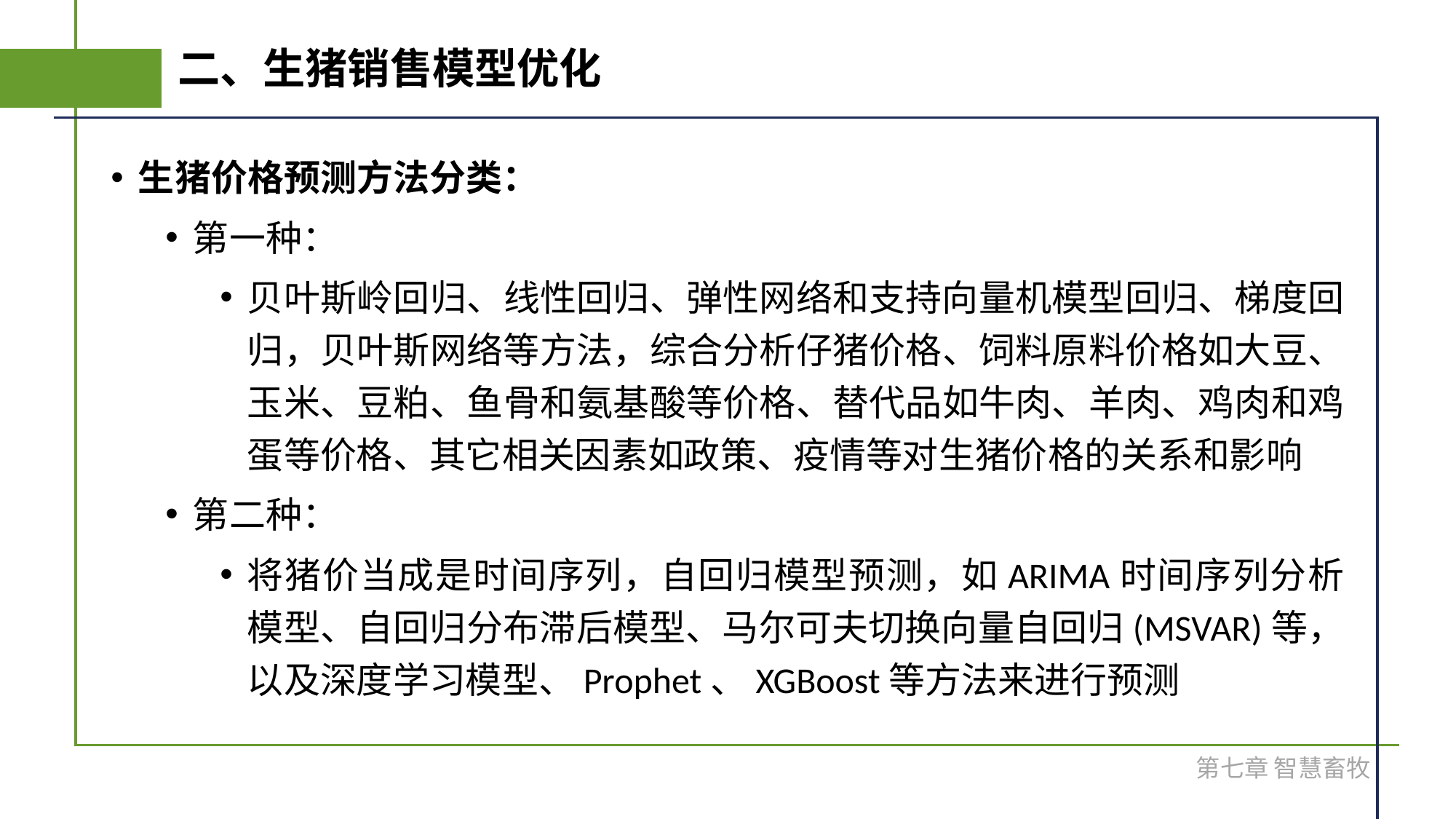

# 二、生猪销售模型优化
生猪价格预测方法分类：
第一种：
贝叶斯岭回归、线性回归、弹性网络和支持向量机模型回归、梯度回归，贝叶斯网络等方法，综合分析仔猪价格、饲料原料价格如大豆、玉米、豆粕、鱼骨和氨基酸等价格、替代品如牛肉、羊肉、鸡肉和鸡蛋等价格、其它相关因素如政策、疫情等对生猪价格的关系和影响
第二种：
将猪价当成是时间序列，自回归模型预测，如ARIMA时间序列分析模型、自回归分布滞后模型、马尔可夫切换向量自回归(MSVAR)等，以及深度学习模型、Prophet、XGBoost等方法来进行预测
第七章 智慧畜牧